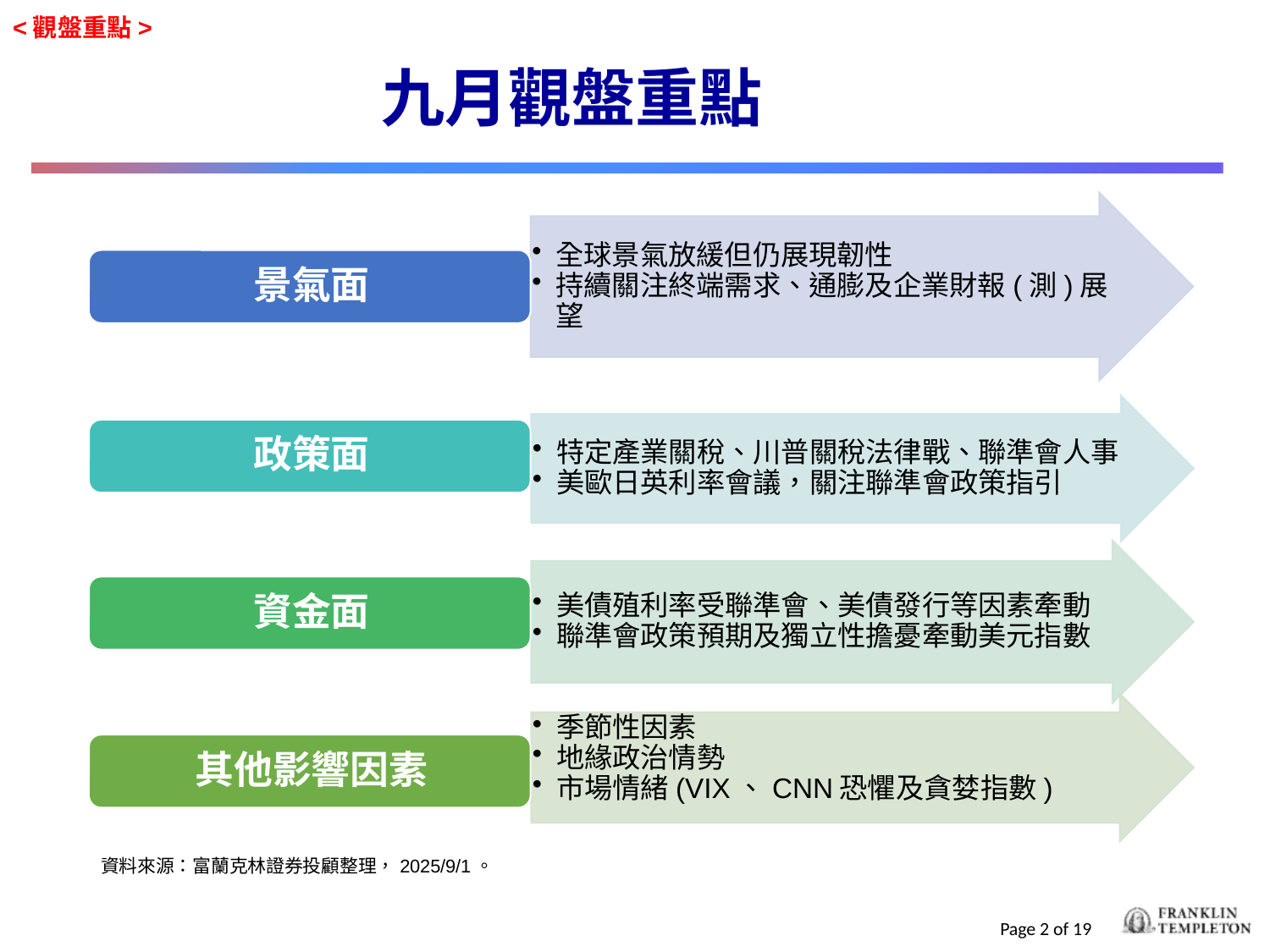

<觀盤重點>
九月觀盤重點
全球景氣放緩但仍展現韌性
持續關注終端需求、通膨及企業財報(測)展望
景氣面
特定產業關稅、川普關稅法律戰、聯準會人事
美歐日英利率會議，關注聯準會政策指引
政策面
美債殖利率受聯準會、美債發行等因素牽動
聯準會政策預期及獨立性擔憂牽動美元指數
資金面
季節性因素
地緣政治情勢
市場情緒(VIX、CNN恐懼及貪婪指數)
其他影響因素
資料來源：富蘭克林證券投顧整理，2025/9/1。